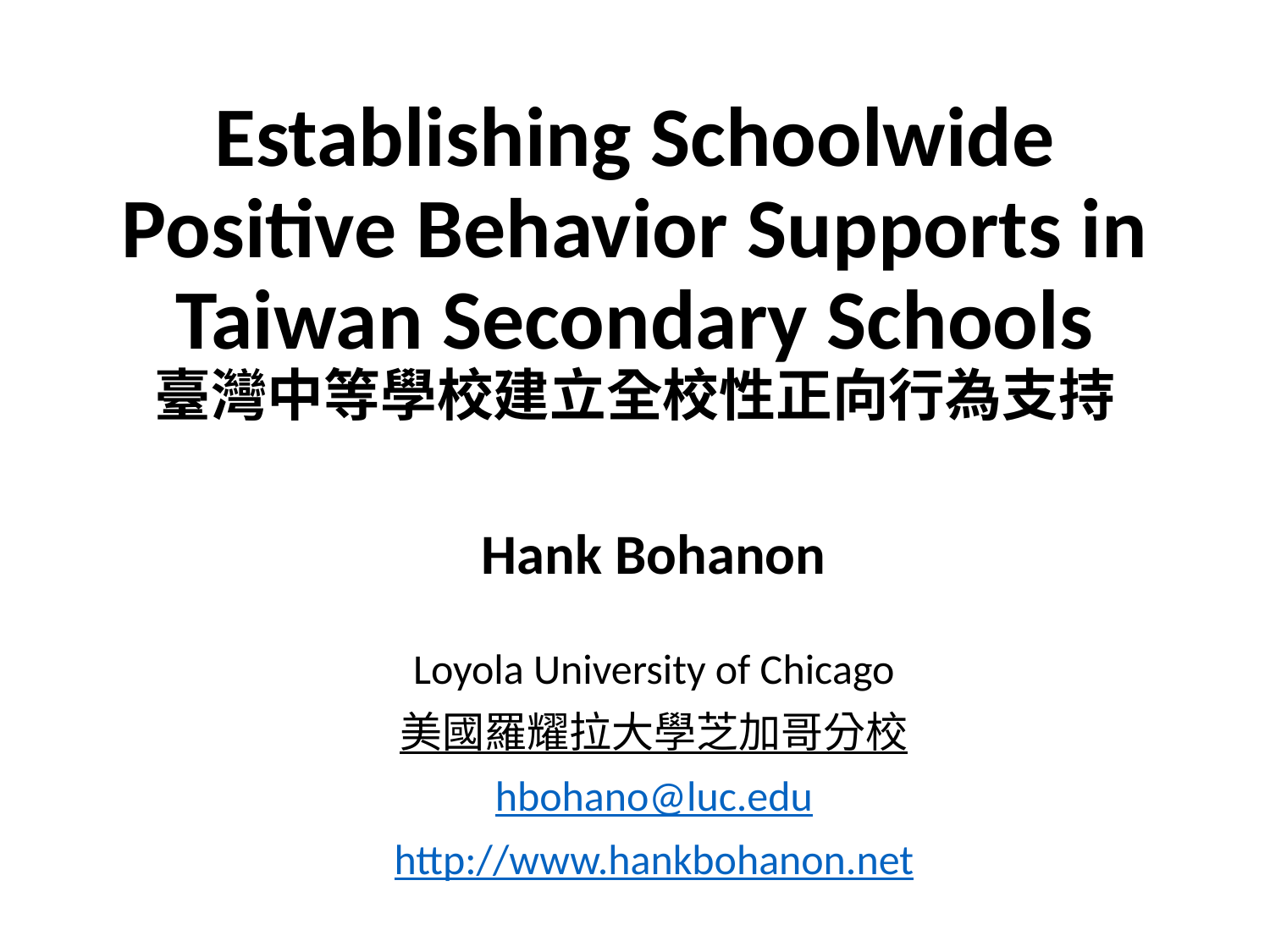

# Establishing Schoolwide Positive Behavior Supports in Taiwan Secondary Schools 臺灣中等學校建立全校性正向行為支持

Hank Bohanon

Loyola University of Chicago
美國羅耀拉大學芝加哥分校
hbohano@luc.edu
http://www.hankbohanon.net